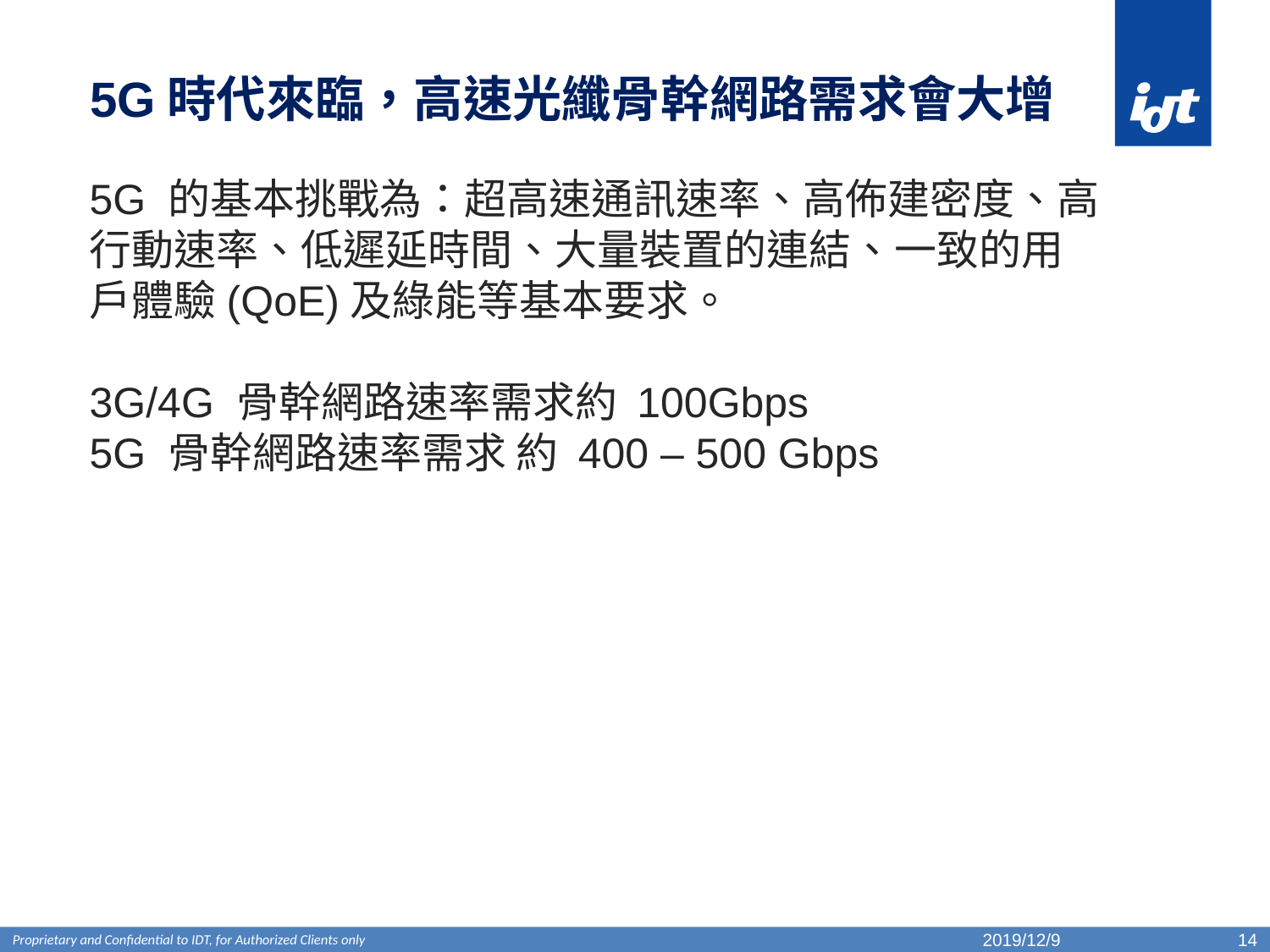

# 5G時代來臨，高速光纖骨幹網路需求會大增
5G 的基本挑戰為：超高速通訊速率、高佈建密度、高行動速率、低遲延時間、大量裝置的連結、一致的用戶體驗(QoE)及綠能等基本要求。

3G/4G 骨幹網路速率需求約 100Gbps
5G 骨幹網路速率需求 約 400 – 500 Gbps
2019/12/9
14